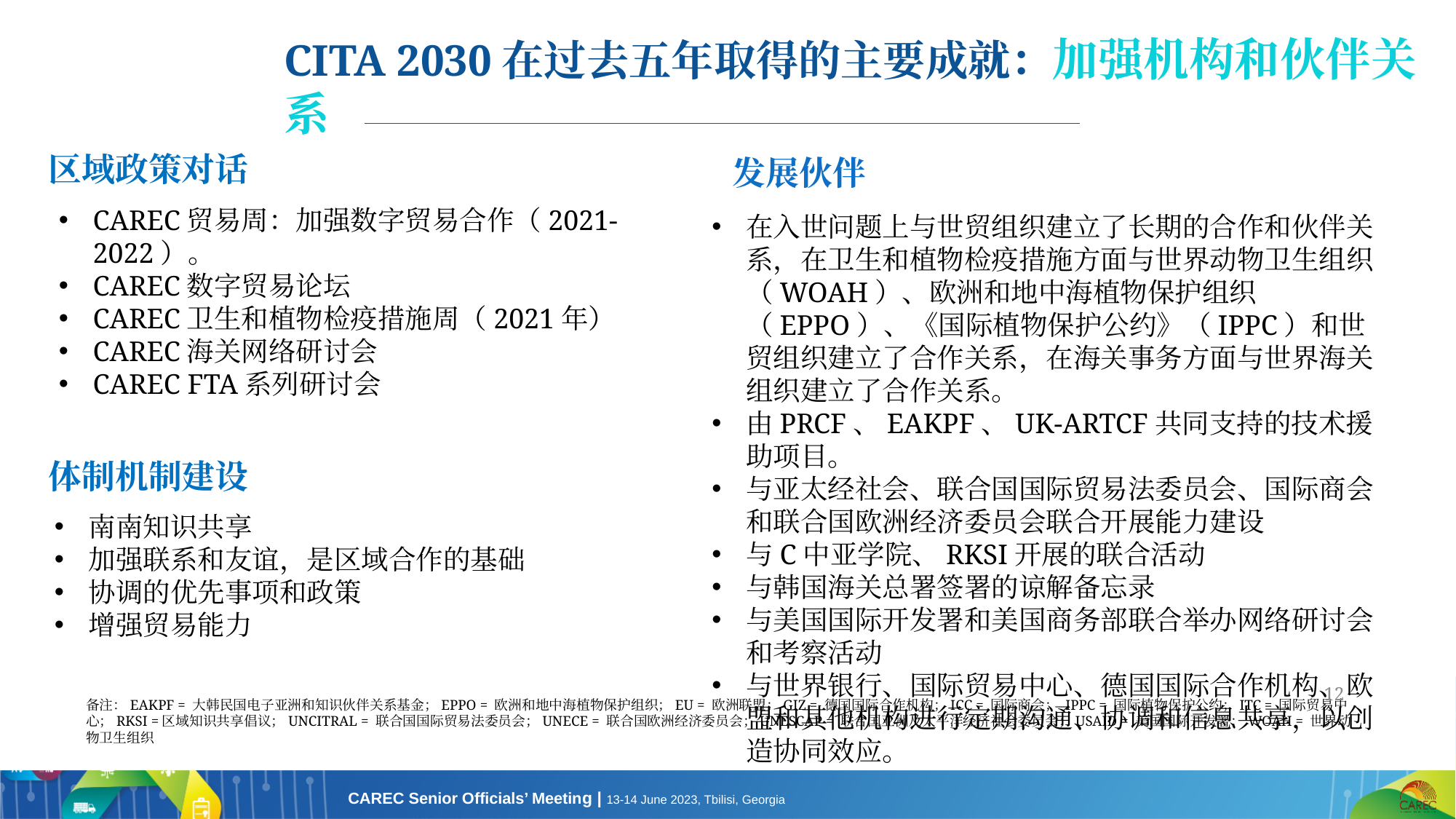

CITA 2030在过去五年取得的主要成就：加强机构和伙伴关系
区域政策对话
发展伙伴
CAREC贸易周：加强数字贸易合作（2021-2022）。
CAREC数字贸易论坛
CAREC卫生和植物检疫措施周（2021年）
CAREC海关网络研讨会
CAREC FTA系列研讨会

在入世问题上与世贸组织建立了长期的合作和伙伴关系，在卫生和植物检疫措施方面与世界动物卫生组织（WOAH）、欧洲和地中海植物保护组织（EPPO）、《国际植物保护公约》（IPPC）和世贸组织建立了合作关系，在海关事务方面与世界海关组织建立了合作关系。
由PRCF、EAKPF、UK-ARTCF共同支持的技术援助项目。
与亚太经社会、联合国国际贸易法委员会、国际商会和联合国欧洲经济委员会联合开展能力建设
与C中亚学院、RKSI开展的联合活动
与韩国海关总署签署的谅解备忘录
与美国国际开发署和美国商务部联合举办网络研讨会和考察活动
与世界银行、国际贸易中心、德国国际合作机构、欧盟和其他机构进行定期沟通、协调和信息共享，以创造协同效应。
体制机制建设
南南知识共享
加强联系和友谊，是区域合作的基础
协调的优先事项和政策
增强贸易能力
12
备注：EAKPF = 大韩民国电子亚洲和知识伙伴关系基金；EPPO = 欧洲和地中海植物保护组织；EU = 欧洲联盟；GIZ = 德国国际合作机构；ICC = 国际商会； IPPC = 国际植物保护公约；ITC = 国际贸易中心；RKSI =区域知识共享倡议；UNCITRAL = 联合国国际贸易法委员会；UNECE = 联合国欧洲经济委员会；UNESCAP = 联合国亚洲及太平洋经济社会委员会；USAID = 美国国际开发署；WOAH = 世界动物卫生组织